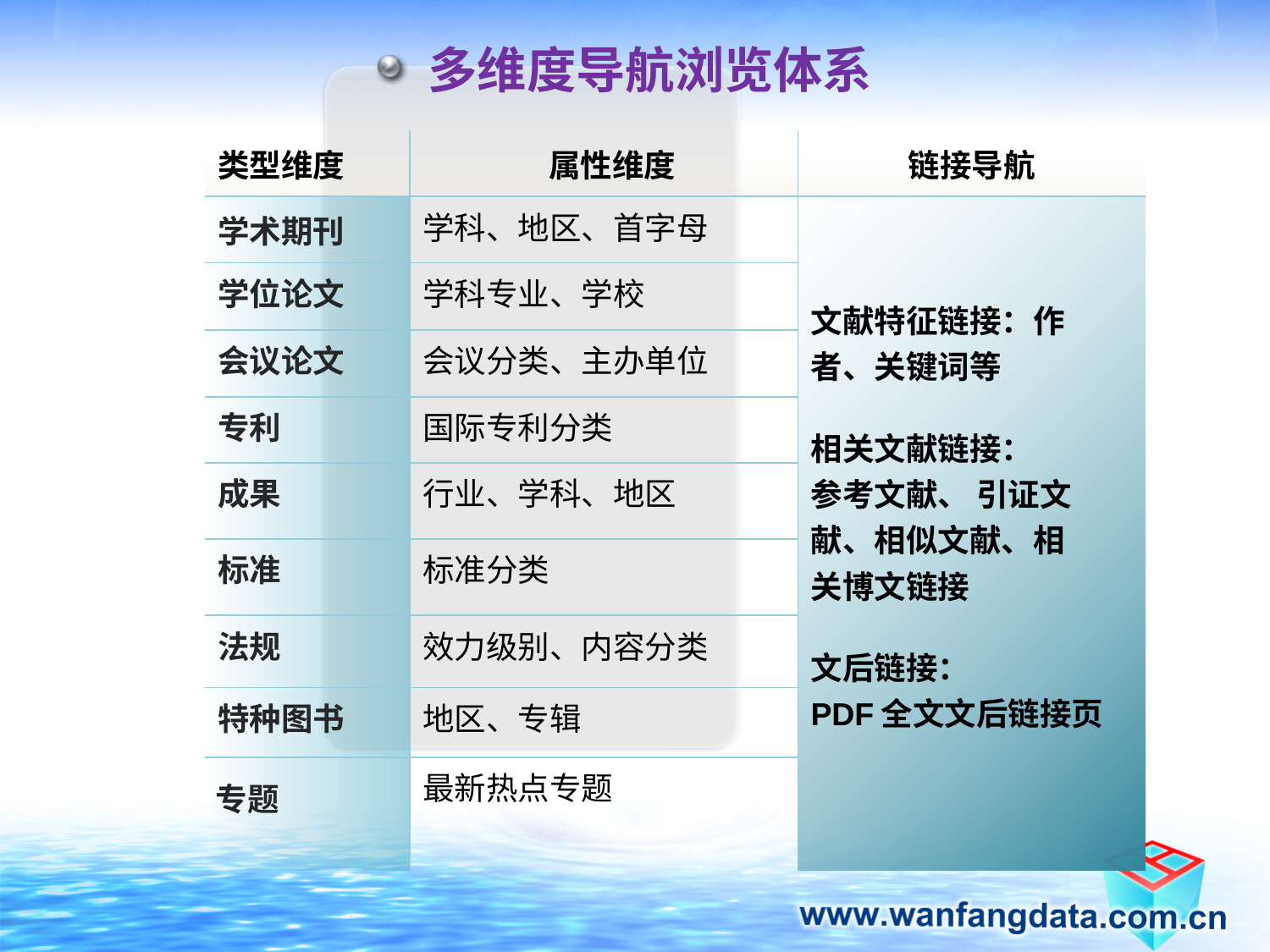

多维度导航浏览体系

| 类型维度 | 属性维度 | 链接导航 |
| --- | --- | --- |
| 学术期刊 | 学科、地区、首字母 | 文献特征链接：作 者、关键词等 相关文献链接： 参考文献、 引证文 献、相似文献、相 关博文链接 文后链接： PDF全文文后链接页 |
| 学位论文 | 学科专业、学校 |  |
| 会议论文 | 会议分类、主办单位 |  |
| 专利 | 国际专利分类 |  |
| 成果 | 行业、学科、地区 |  |
| 标准 | 标准分类 |  |
| 法规 | 效力级别、内容分类 |  |
| 特种图书 | 地区、专辑 |  |
| 专题 | 最新热点专题 |  |